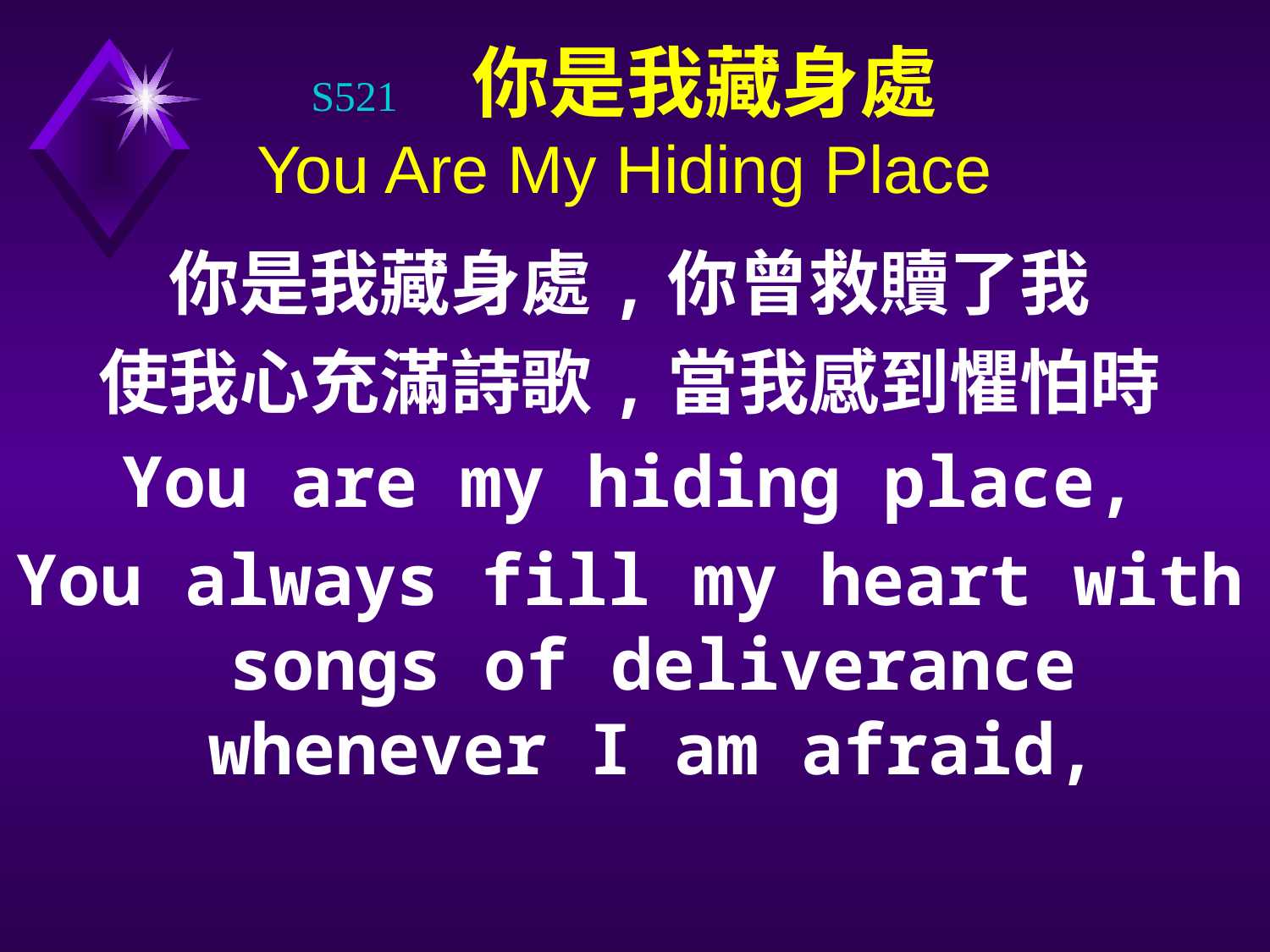

# S521      你是我藏身處 You Are My Hiding Place
你是我藏身處,你曾救贖了我
使我心充滿詩歌,當我感到懼怕時
You are my hiding place,
You always fill my heart with songs of deliverance whenever I am afraid,